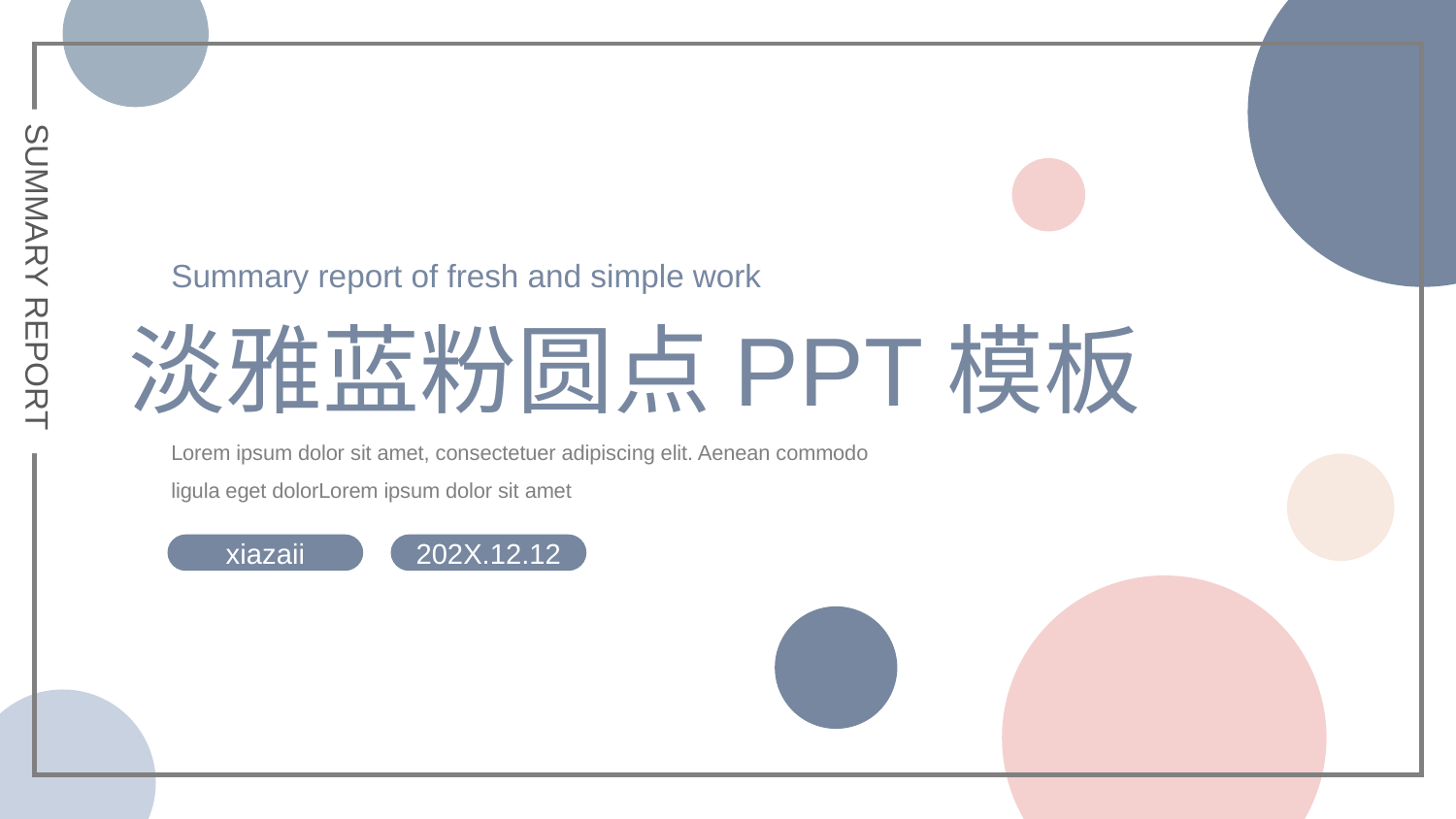

Summary report of fresh and simple work
SUMMARY REPORT
淡雅蓝粉圆点PPT模板

Lorem ipsum dolor sit amet, consectetuer adipiscing elit. Aenean commodo ligula eget dolorLorem ipsum dolor sit amet

202X.12.12
xiazaii